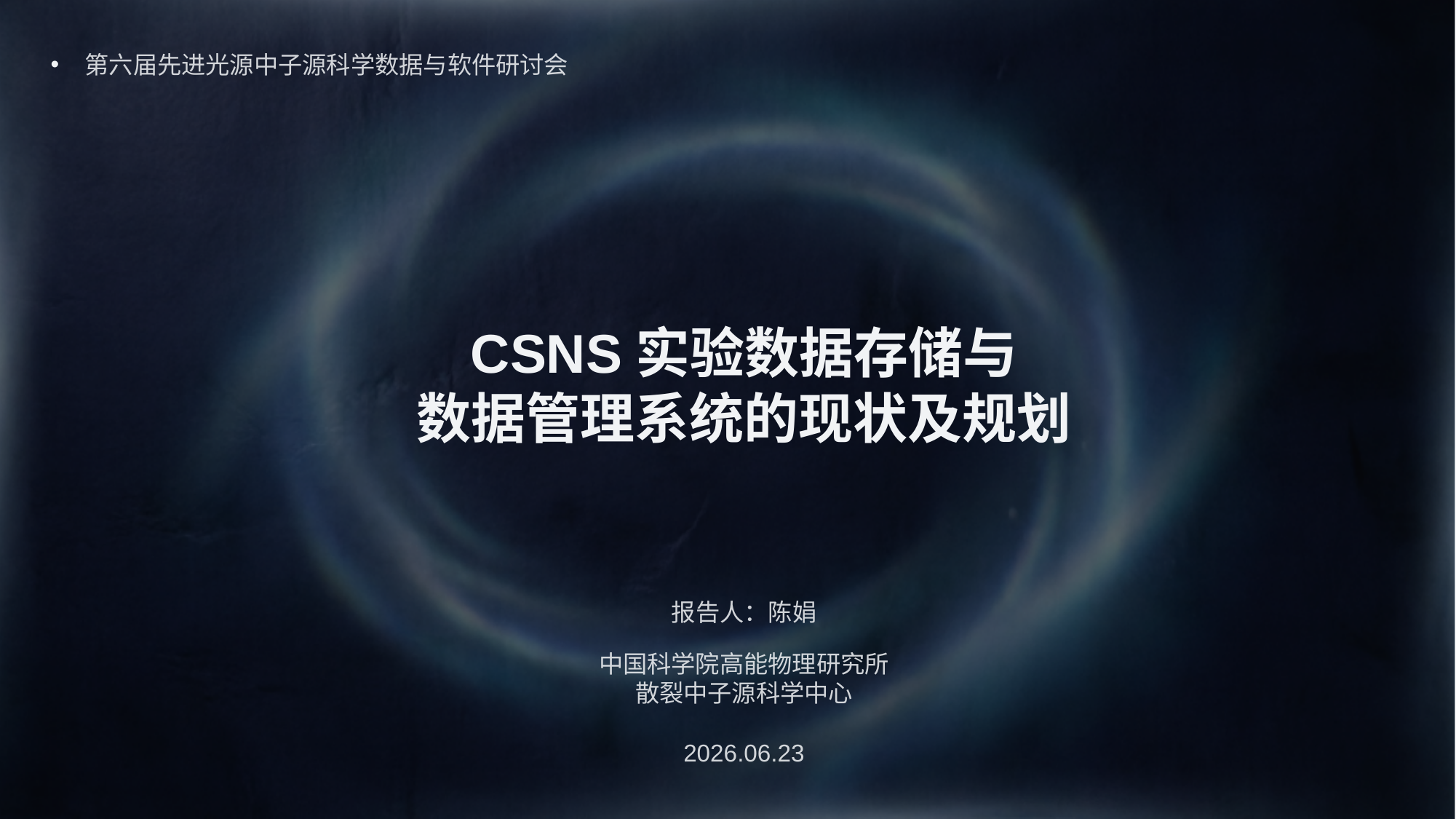

第六届先进光源中子源科学数据与软件研讨会
CSNS实验数据存储与
数据管理系统的现状及规划
报告人：陈娟
中国科学院高能物理研究所
散裂中子源科学中心
2026.06.23